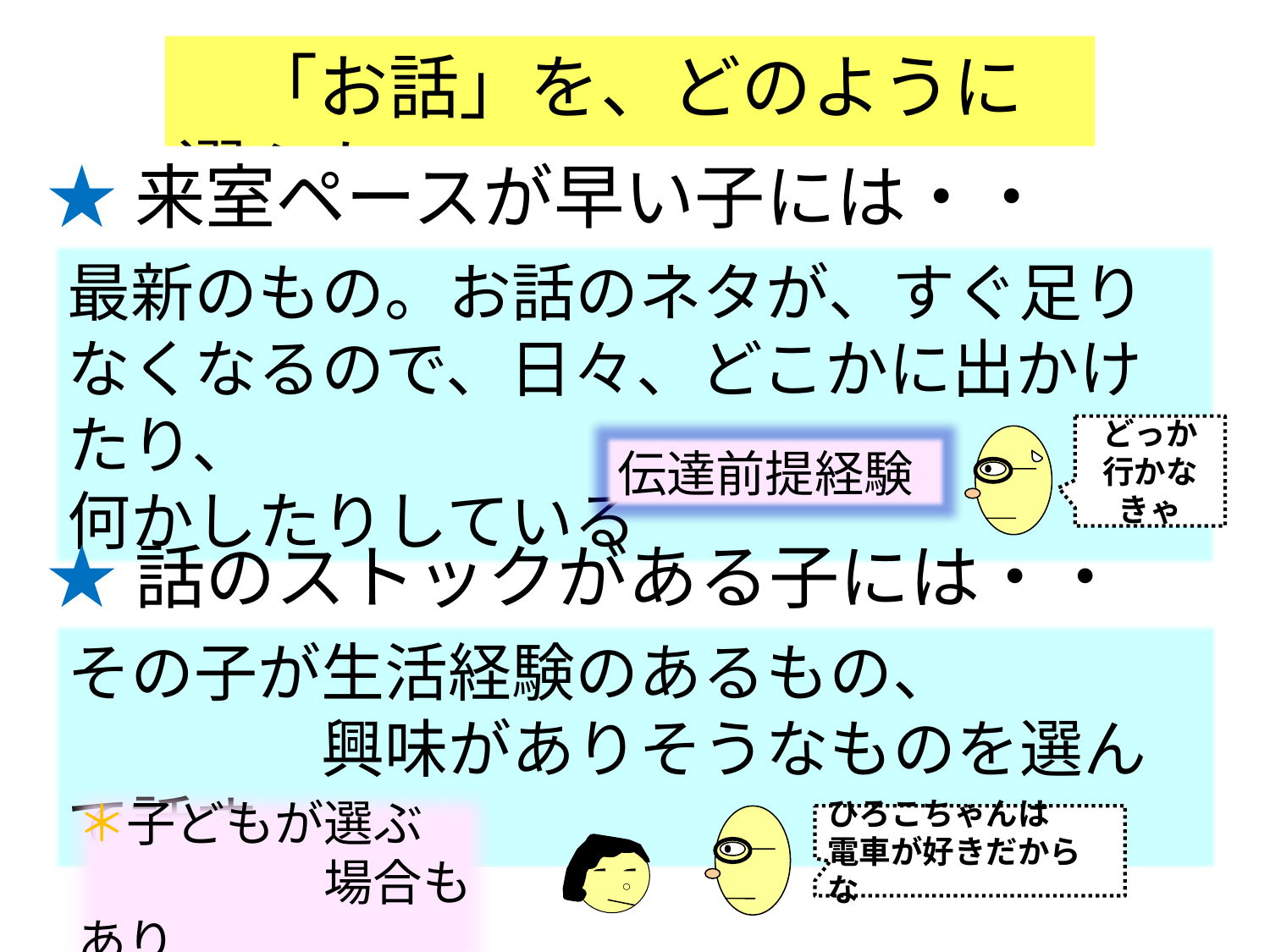

「お話」を、どのように選ぶか
★来室ペースが早い子には・・
最新のもの。お話のネタが、すぐ足りなくなるので、日々、どこかに出かけたり、
何かしたりしている
どっか行かなきゃ

伝達前提経験
★話のストックがある子には・・
その子が生活経験のあるもの、
　　　　興味がありそうなものを選んで話す
＊子どもが選ぶ
　　　　　場合もあり

ひろこちゃんは
電車が好きだからな